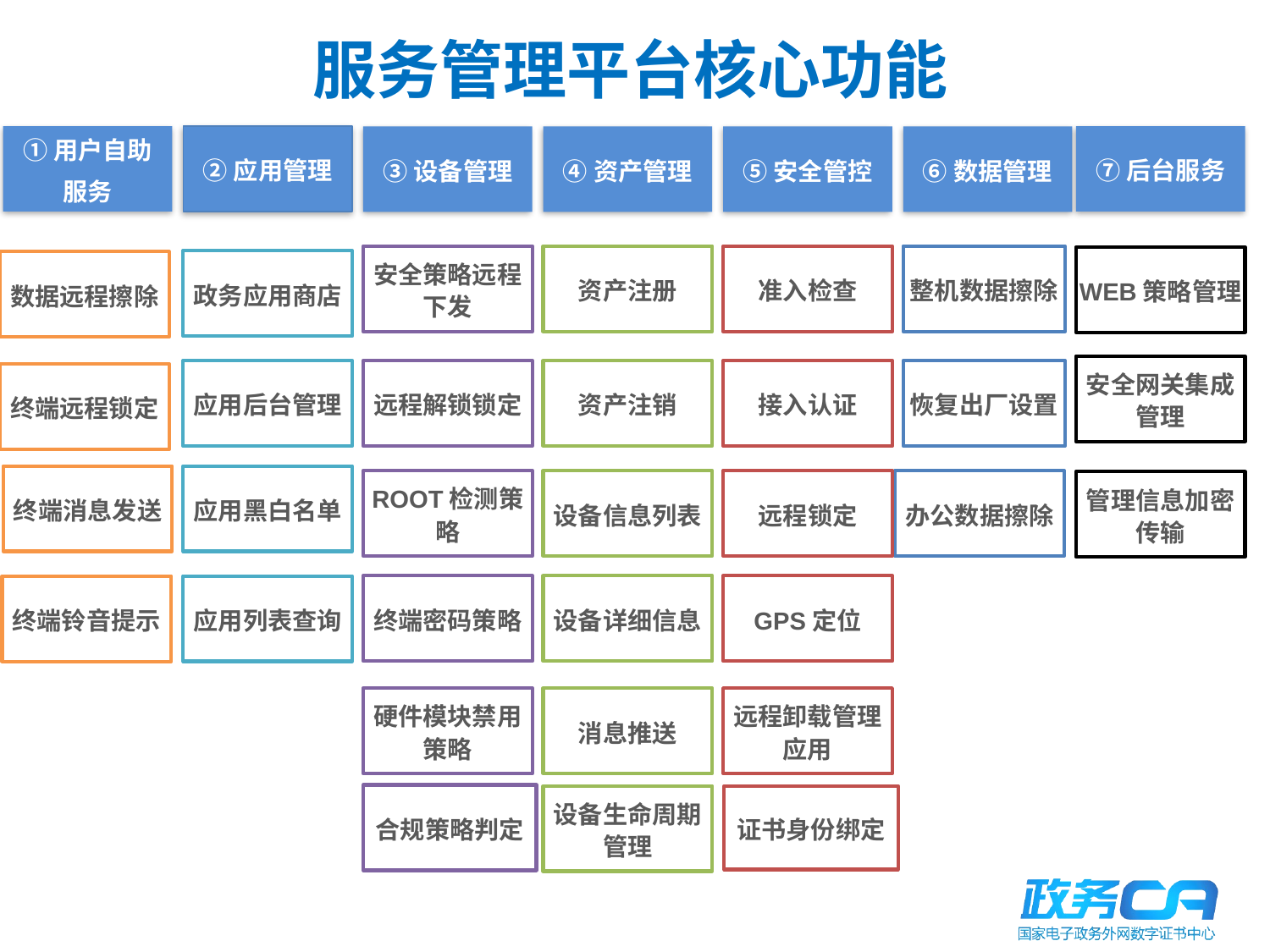

# 服务管理平台核心功能
①用户自助
服务
数据远程擦除
终端远程锁定
终端消息发送
终端铃音提示
⑦后台服务
WEB策略管理
安全网关集成管理
管理信息加密传输
②应用管理
政务应用商店
应用后台管理
应用黑白名单
应用列表查询
⑥数据管理
整机数据擦除
恢复出厂设置
办公数据擦除
③设备管理
安全策略远程下发
远程解锁锁定
ROOT检测策略
终端密码策略
硬件模块禁用策略
合规策略判定
④资产管理
资产注册
资产注销
设备信息列表
设备详细信息
消息推送
设备生命周期管理
⑤安全管控
准入检查
接入认证
远程锁定
GPS定位
远程卸载管理应用
证书身份绑定
合规策略判定
证书身份绑定